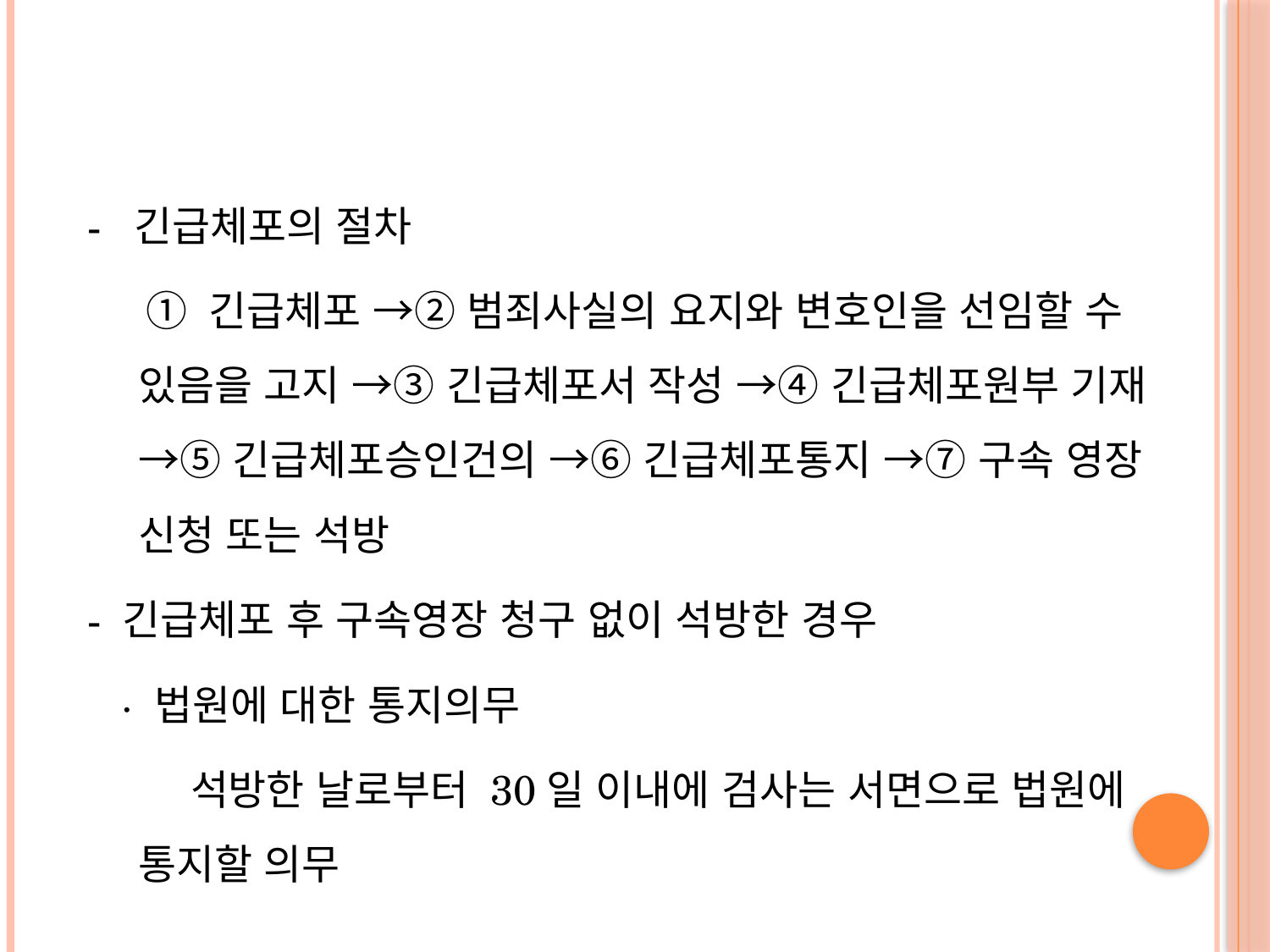

#
 -  긴급체포의 절차
      ① 긴급체포 →② 범죄사실의 요지와 변호인을 선임할 수 있음을 고지 →③ 긴급체포서 작성 →④ 긴급체포원부 기재 →⑤ 긴급체포승인건의 →⑥ 긴급체포통지 →⑦ 구속 영장 신청 또는 석방
 - 긴급체포 후 구속영장 청구 없이 석방한 경우
    · 법원에 대한 통지의무
         석방한 날로부터 30일 이내에 검사는 서면으로 법원에 통지할 의무